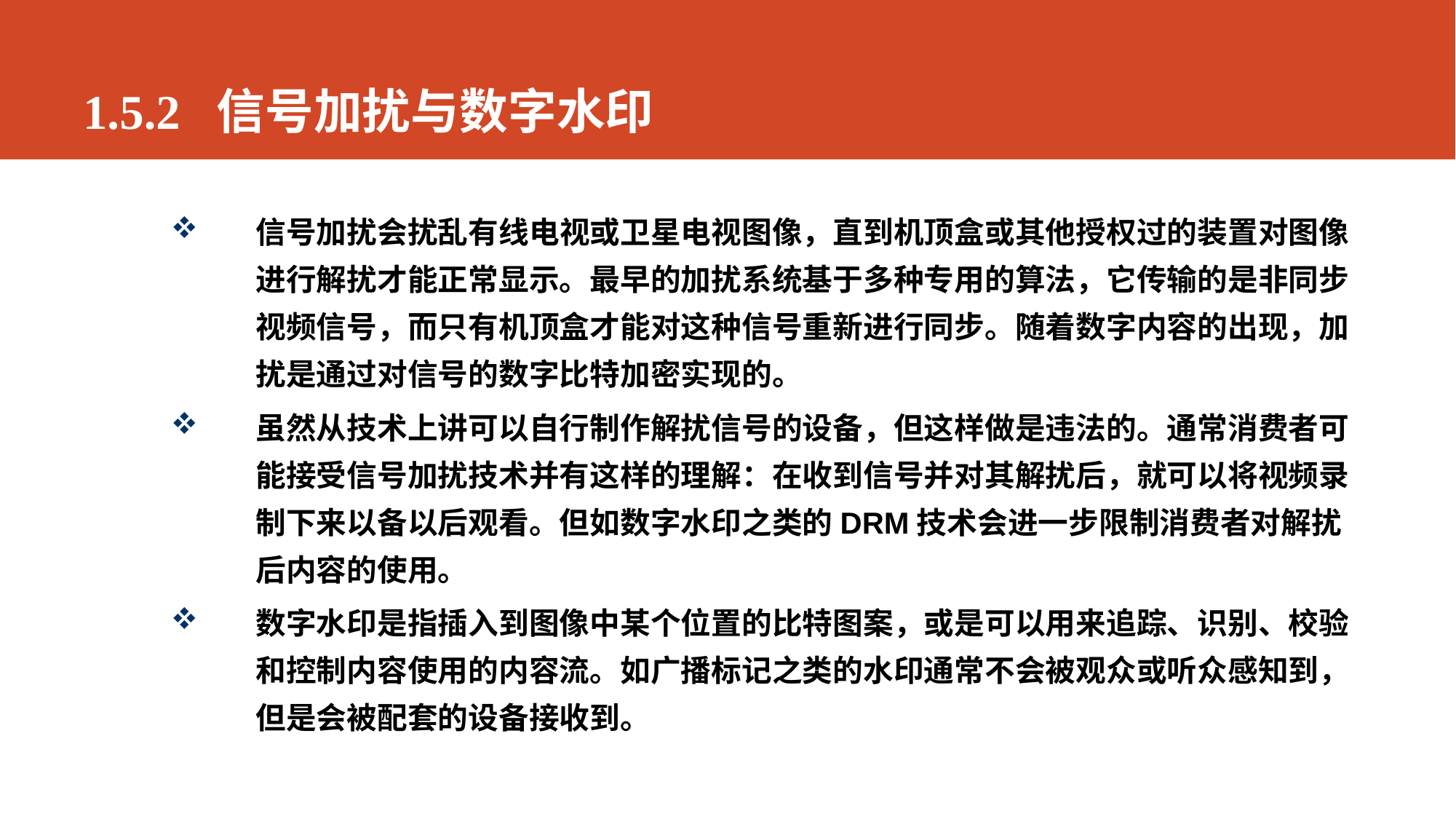

# 1.5.2  信号加扰与数字水印
信号加扰会扰乱有线电视或卫星电视图像，直到机顶盒或其他授权过的装置对图像进行解扰才能正常显示。最早的加扰系统基于多种专用的算法，它传输的是非同步视频信号，而只有机顶盒才能对这种信号重新进行同步。随着数字内容的出现，加扰是通过对信号的数字比特加密实现的。
虽然从技术上讲可以自行制作解扰信号的设备，但这样做是违法的。通常消费者可能接受信号加扰技术并有这样的理解：在收到信号并对其解扰后，就可以将视频录制下来以备以后观看。但如数字水印之类的DRM技术会进一步限制消费者对解扰后内容的使用。
数字水印是指插入到图像中某个位置的比特图案，或是可以用来追踪、识别、校验和控制内容使用的内容流。如广播标记之类的水印通常不会被观众或听众感知到，但是会被配套的设备接收到。